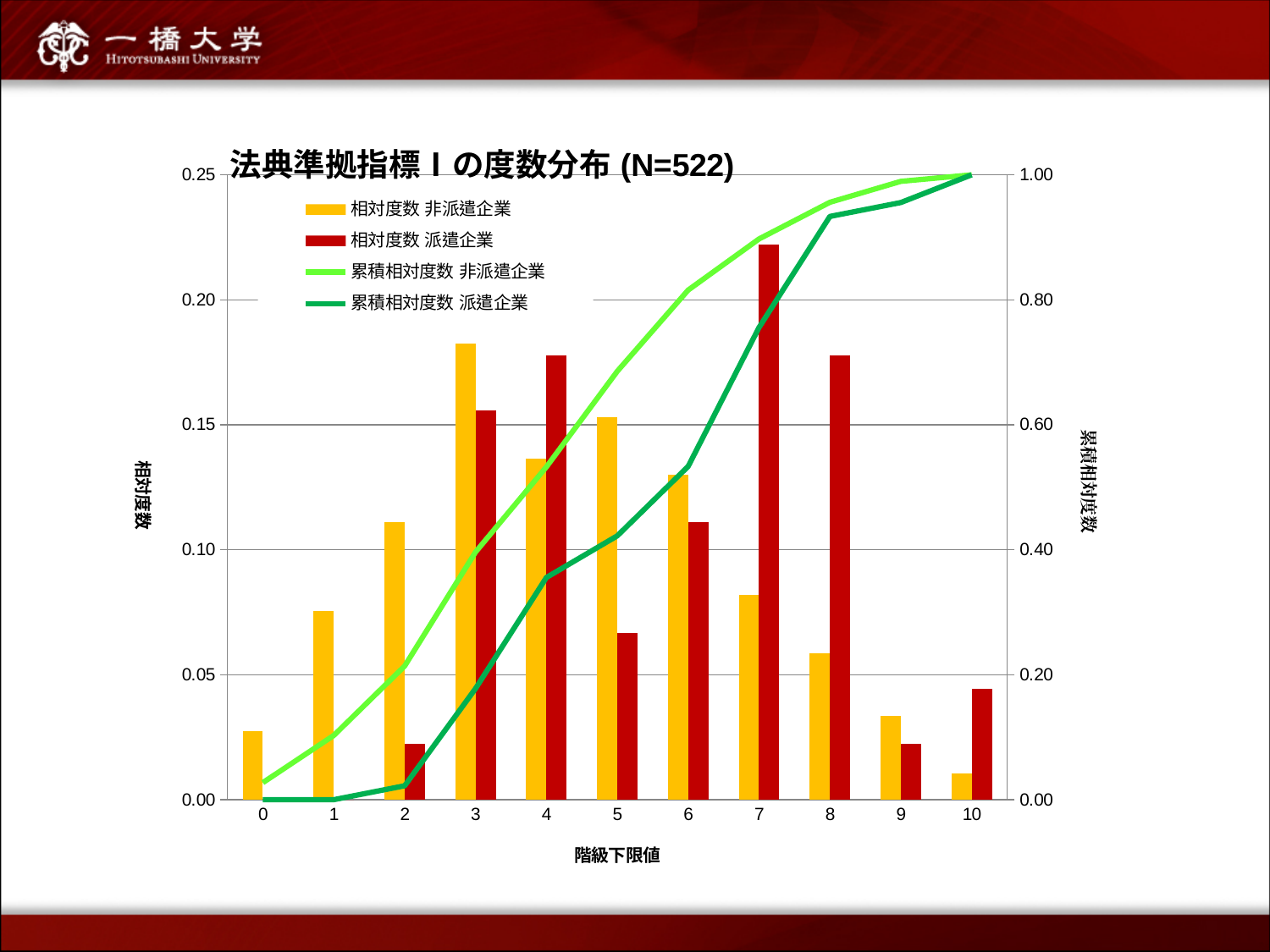

### Chart: 法典準拠指標Ⅰの度数分布(N=522)

| Category | 相対度数 非派遣企業 | 相対度数 派遣企業 | 累積相対度数 非派遣企業 | 累積相対度数 派遣企業 |
|---|---|---|---|---|
| 0 | 0.027253668763102812 | 0.0 | 0.027253668763102812 | 0.0 |
| 1 | 0.07547169811320771 | 0.0 | 0.10272536687631054 | 0.0 |
| 2 | 0.11111111111111127 | 0.022222222222222286 | 0.21383647798742203 | 0.022222222222222286 |
| 3 | 0.18238993710691856 | 0.15555555555555556 | 0.3962264150943409 | 0.17777777777777778 |
| 4 | 0.13626834381551398 | 0.17777777777777778 | 0.5324947589098533 | 0.35555555555555557 |
| 5 | 0.1530398322851156 | 0.0666666666666667 | 0.6855345911949685 | 0.42222222222222283 |
| 6 | 0.129979035639413 | 0.11111111111111127 | 0.8155136268343817 | 0.5333333333333333 |
| 7 | 0.0817610062893082 | 0.22222222222222268 | 0.8972746331236926 | 0.7555555555555556 |
| 8 | 0.058700209643605984 | 0.17777777777777778 | 0.9559748427672957 | 0.9333333333333333 |
| 9 | 0.033542976939203356 | 0.022222222222222286 | 0.9895178197064979 | 0.9555555555555556 |
| 10 | 0.010482180293501096 | 0.044444444444444564 | 1.0000000000000002 | 1.0 |